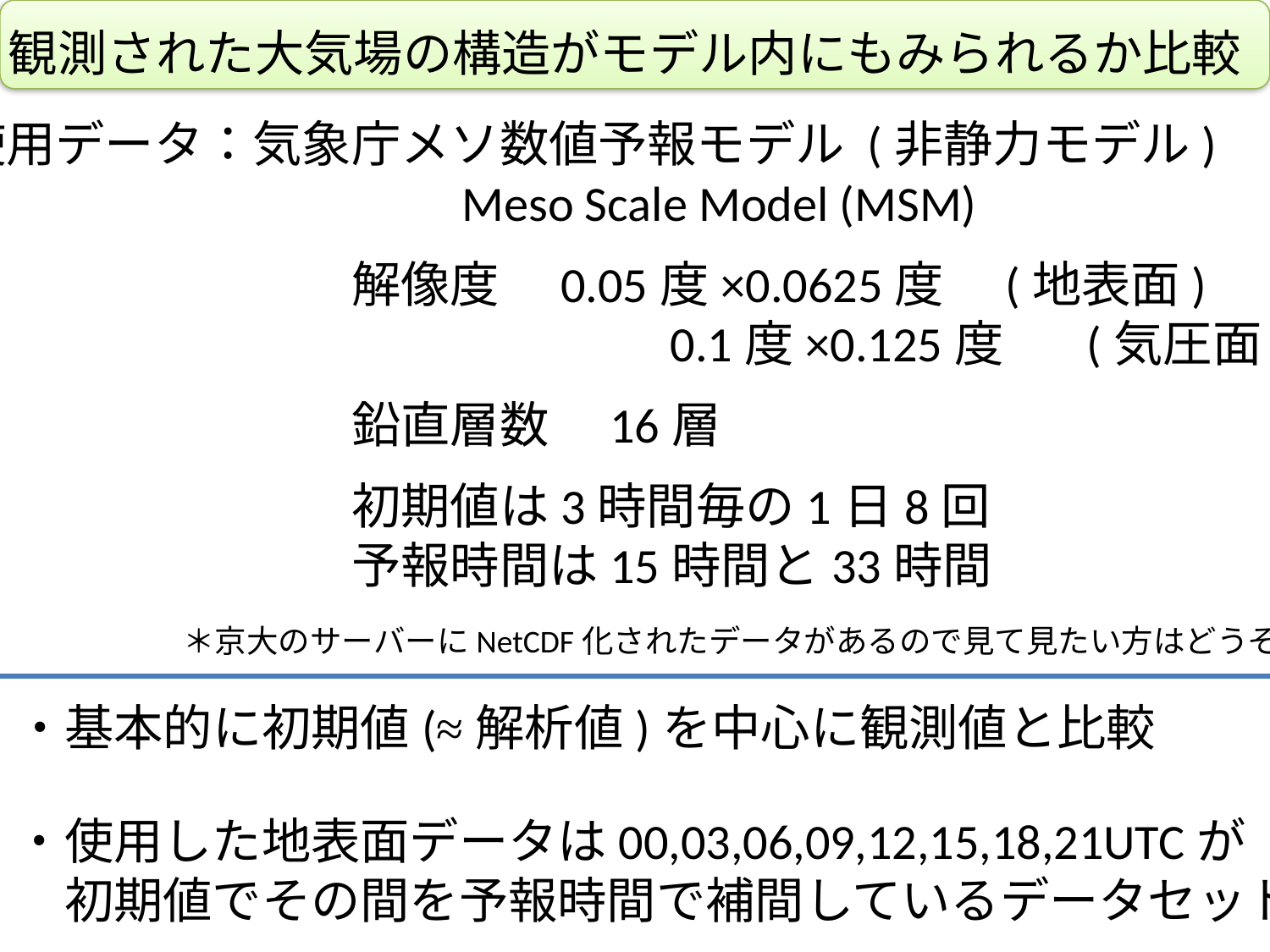

観測された大気場の構造がモデル内にもみられるか比較
使用データ：気象庁メソ数値予報モデル (非静力モデル)
　　　　　　　　　　Meso Scale Model (MSM)

　　　　　　　　解像度　0.05度×0.0625度　(地表面)
　　　　　　　　　　　　　　 0.1度×0.125度　  (気圧面)

　　　　　　　　鉛直層数　16層

　　　　　　　　初期値は3時間毎の1日8回
　　　　　　　　予報時間は15時間と33時間

＊京大のサーバーにNetCDF化されたデータがあるので見て見たい方はどうぞ！
・基本的に初期値(≈解析値)を中心に観測値と比較
・使用した地表面データは00,03,06,09,12,15,18,21UTCが
　初期値でその間を予報時間で補間しているデータセット